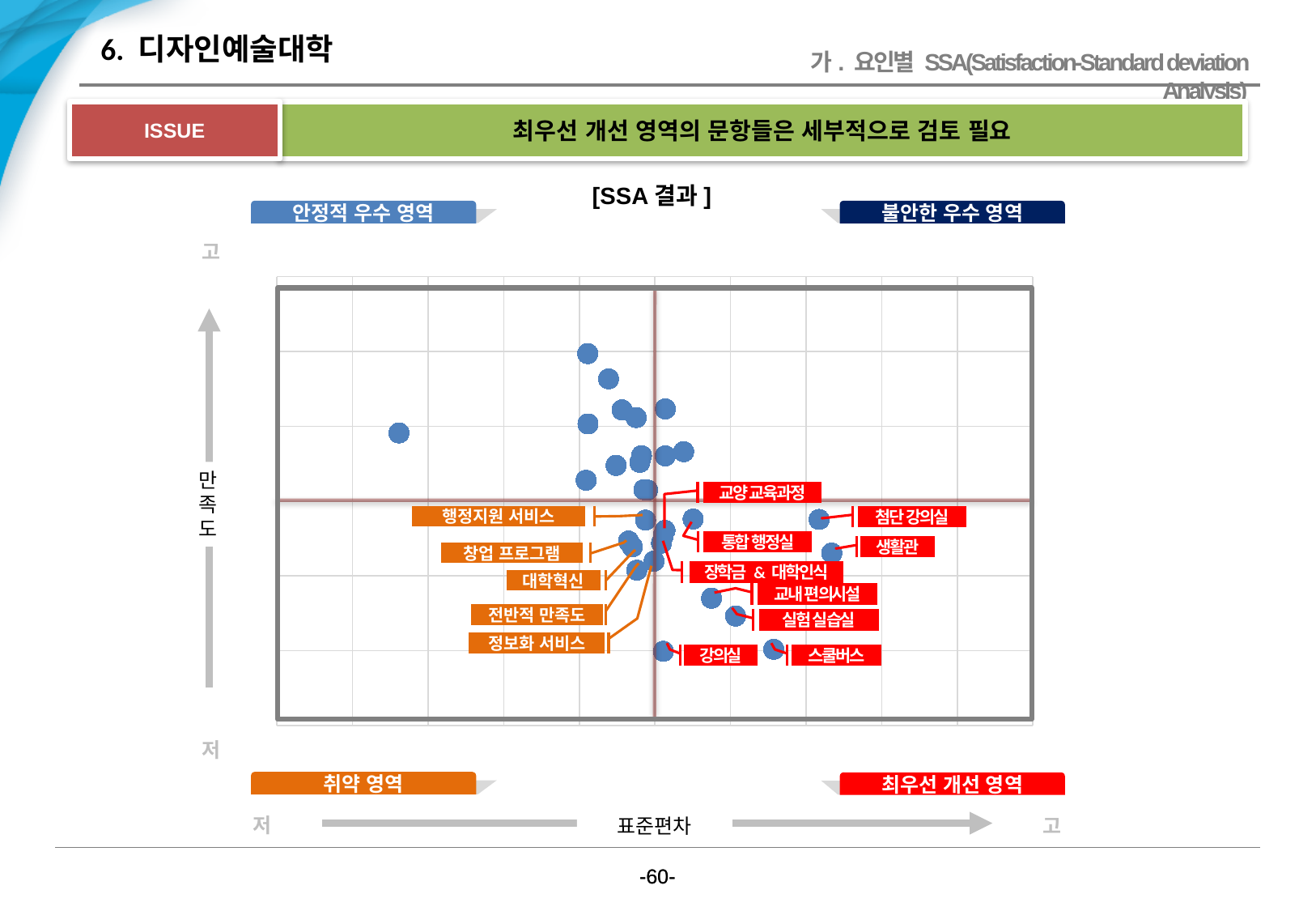

# 6. 디자인예술대학
가. 요인별 SSA(Satisfaction-Standard deviation Analysis)
ISSUE
최우선 개선 영역의 문항들은 세부적으로 검토 필요
[SSA결과]
안정적 우수 영역

불안한 우수 영역

고

### Chart

| Category | Y 값 |
|---|---|
만
족
도
교양 교육과정
첨단 강의실
통합 행정실
생활관
장학금 & 대학인식
대학혁신
교내 편의시설
전반적 만족도
실험 실습실
강의실
스쿨버스
저
취약 영역

최우선 개선 영역

저
고
표준편차
행정지원 서비스
창업 프로그램
정보화 서비스
-60-
-60-